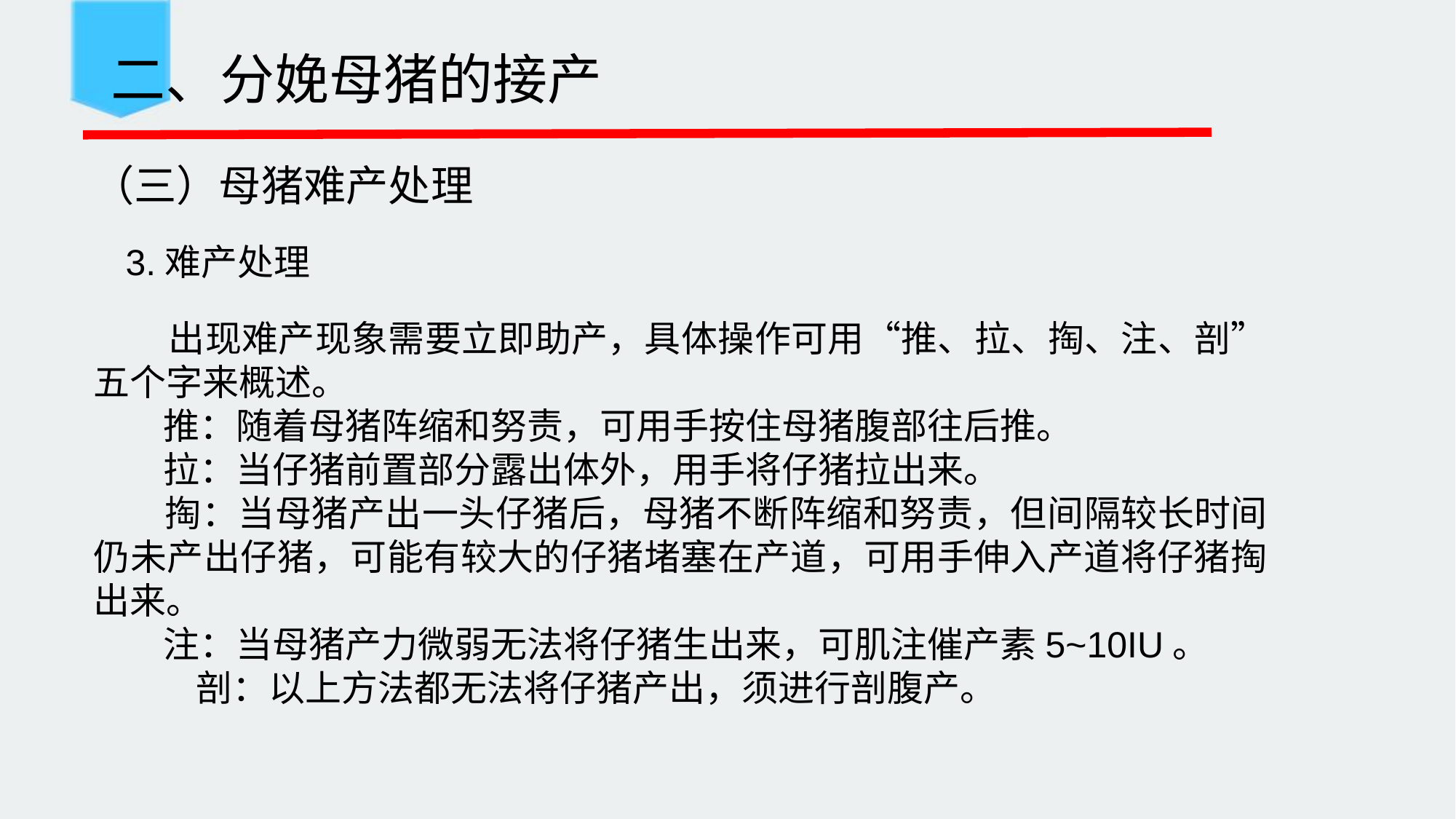

二、分娩母猪的接产
（三）母猪难产处理
3.难产处理

    出现难产现象需要立即助产，具体操作可用“推、拉、掏、注、剖” 五个字来概述。
   推：随着母猪阵缩和努责，可用手按住母猪腹部往后推。
   拉：当仔猪前置部分露出体外，用手将仔猪拉出来。
   掏：当母猪产出一头仔猪后，母猪不断阵缩和努责，但间隔较长时间仍未产出仔猪，可能有较大的仔猪堵塞在产道，可用手伸入产道将仔猪掏出来。
   注：当母猪产力微弱无法将仔猪生出来，可肌注催产素5~10IU。
       剖：以上方法都无法将仔猪产出，须进行剖腹产。